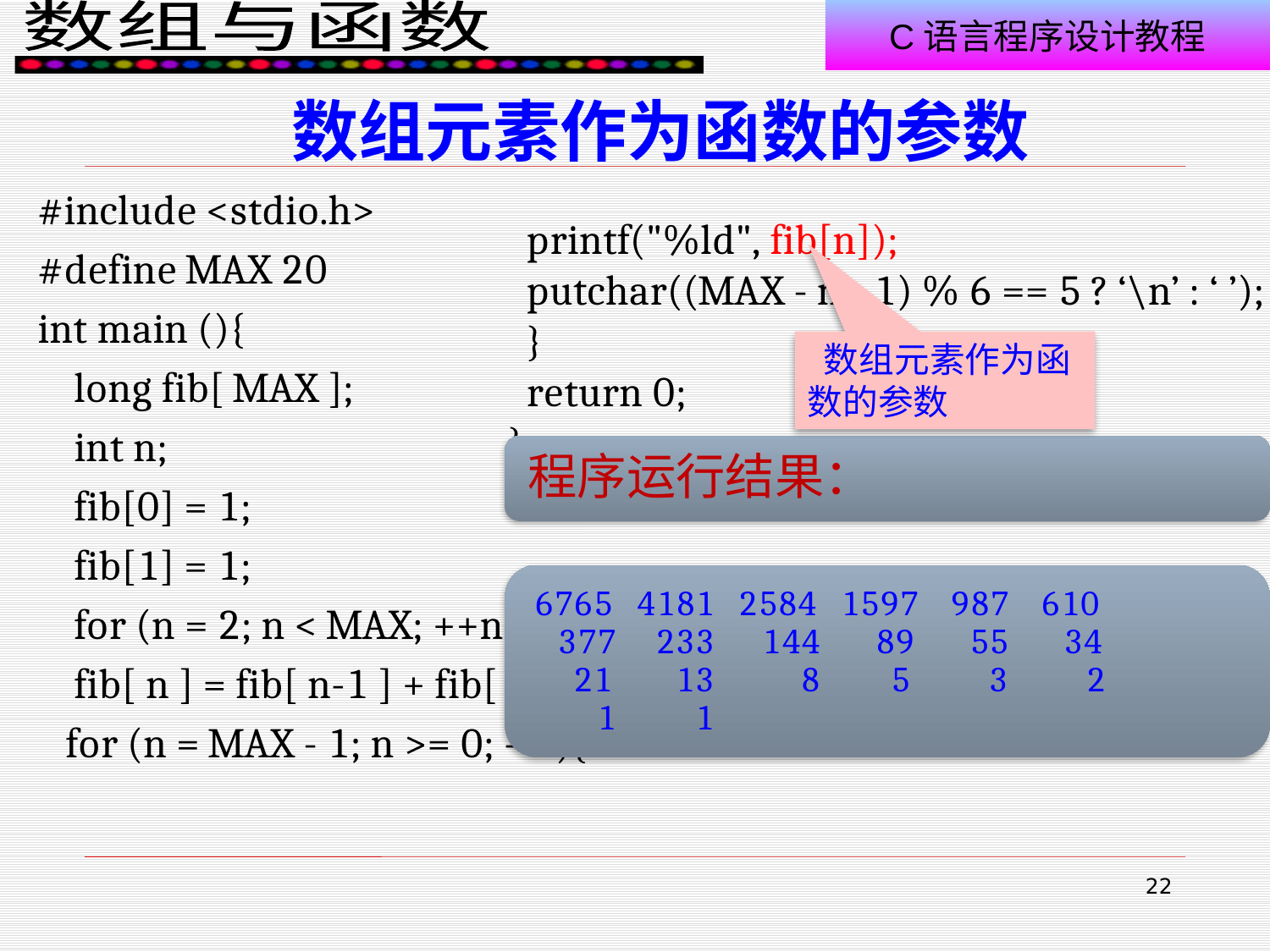

# 数组元素作为函数的参数
#include <stdio.h>
#define MAX 20
int main (){
long fib[ MAX ];
int n;
fib[0] = 1;
fib[1] = 1;
for (n = 2; n < MAX; ++n)
fib[ n ] = fib[ n-1 ] + fib[ n-2 ];
   for (n = MAX - 1; n >= 0; --n){

  printf("%ld", fib[n]);
  putchar((MAX - n - 1) % 6 == 5 ? ‘\n’ : ‘ ’);
  }
  return 0;
}
 数组元素作为函数的参数
程序运行结果：
6765   4181   2584   1597    987    610
   377     233      144       89       55       34
     21        13           8         5          3          2
        1          1
22